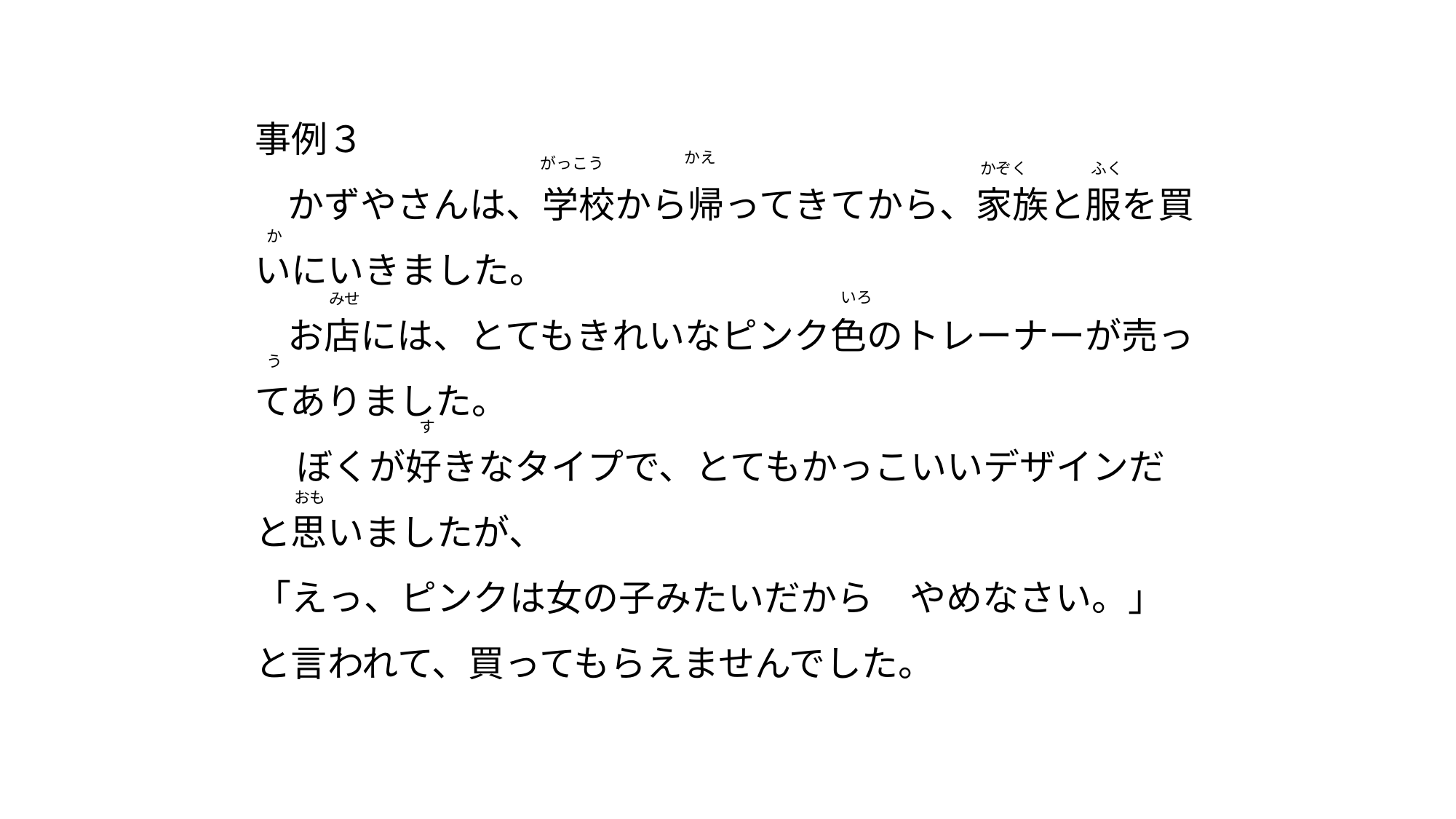

事例３
   かずやさんは、学校から帰ってきてから、家族と服を買いにいきました。
   お店には、とてもきれいなピンク色のトレーナーが売ってありました。
    ぼくが好きなタイプで、とてもかっこいいデザインだと思いましたが、
「えっ、ピンクは女の子みたいだから　やめなさい。」
と言われて、買ってもらえませんでした。
かえ
がっこう
かぞく　　　　ふく
か
いろ
みせ
う
す
おも